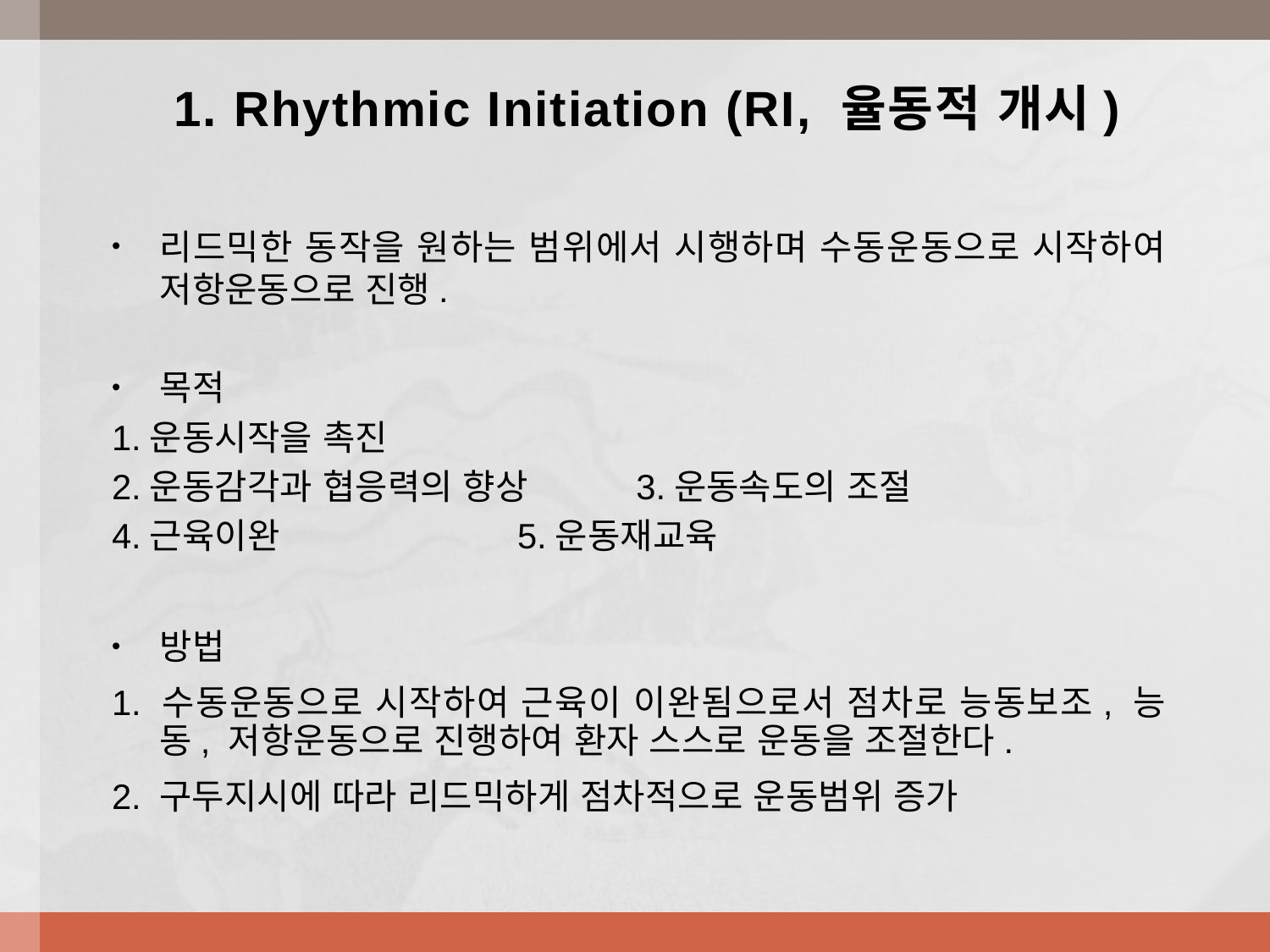

# 1. Rhythmic Initiation (RI, 율동적 개시)
리드믹한 동작을 원하는 범위에서 시행하며 수동운동으로 시작하여 저항운동으로 진행.

목적
1.운동시작을 촉진
2.운동감각과 협응력의 향상          3.운동속도의 조절
4.근육이완                       5.운동재교육

방법
1. 수동운동으로 시작하여 근육이 이완됨으로서 점차로 능동보조, 능동, 저항운동으로 진행하여 환자 스스로 운동을 조절한다.
2. 구두지시에 따라 리드믹하게 점차적으로 운동범위 증가